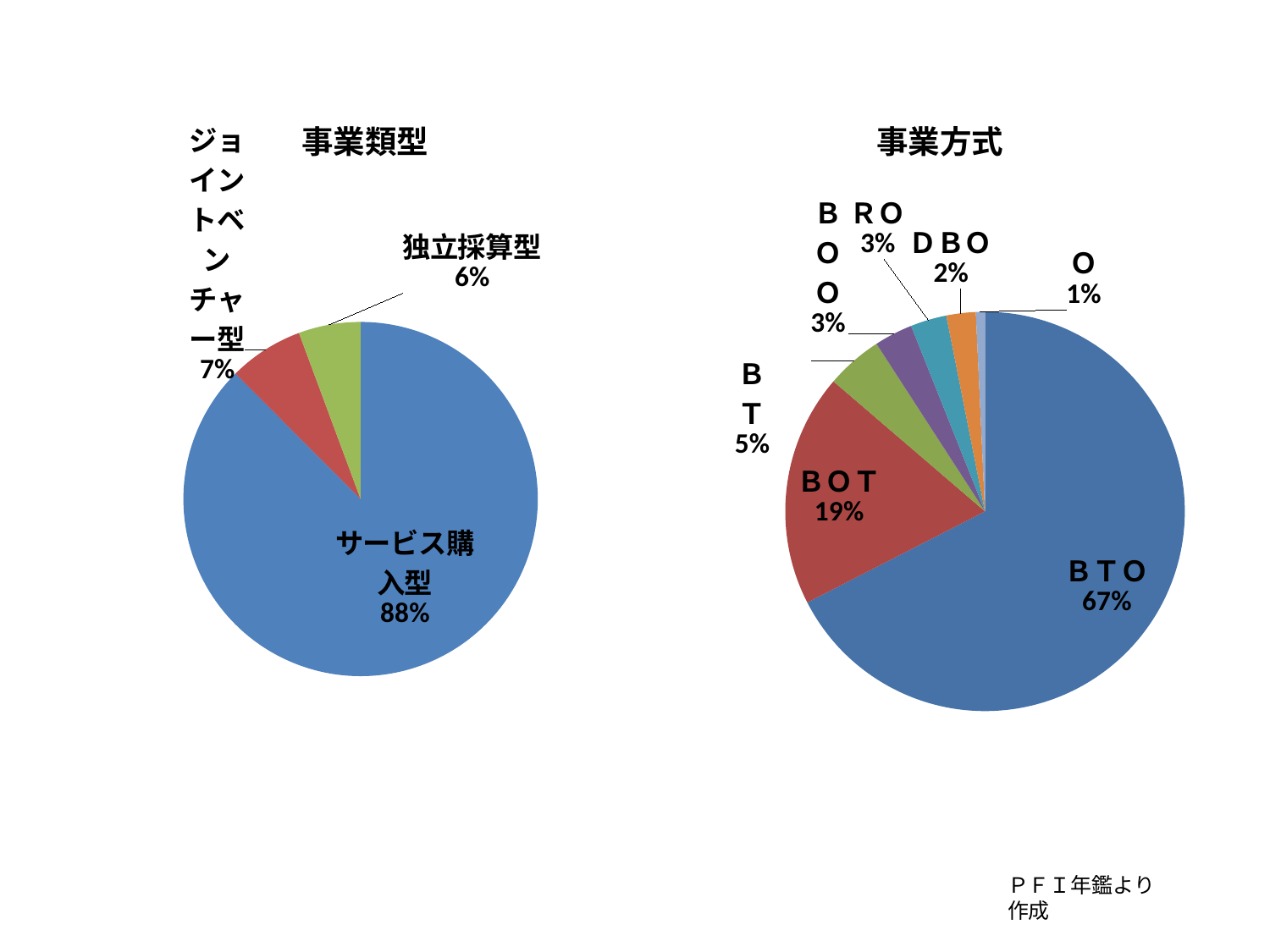

### Chart: 事業類型

| Category |  |
|---|---|
| サービス購入型 | 449.0 |
| ジョイントベンチャー型 | 35.0 |
| 独立採算型 | 29.0 |

### Chart: 事業方式

| Category |  |
|---|---|
| ＢＴＯ | 369.0 |
| ＢＯＴ | 103.0 |
| ＢＴ | 25.0 |
| ＢＯＯ | 17.0 |
| ＲＯ | 16.0 |
| ＤＢＯ | 13.0 |
| Ｏ | 4.0 |
ＰＦＩ年鑑より作成